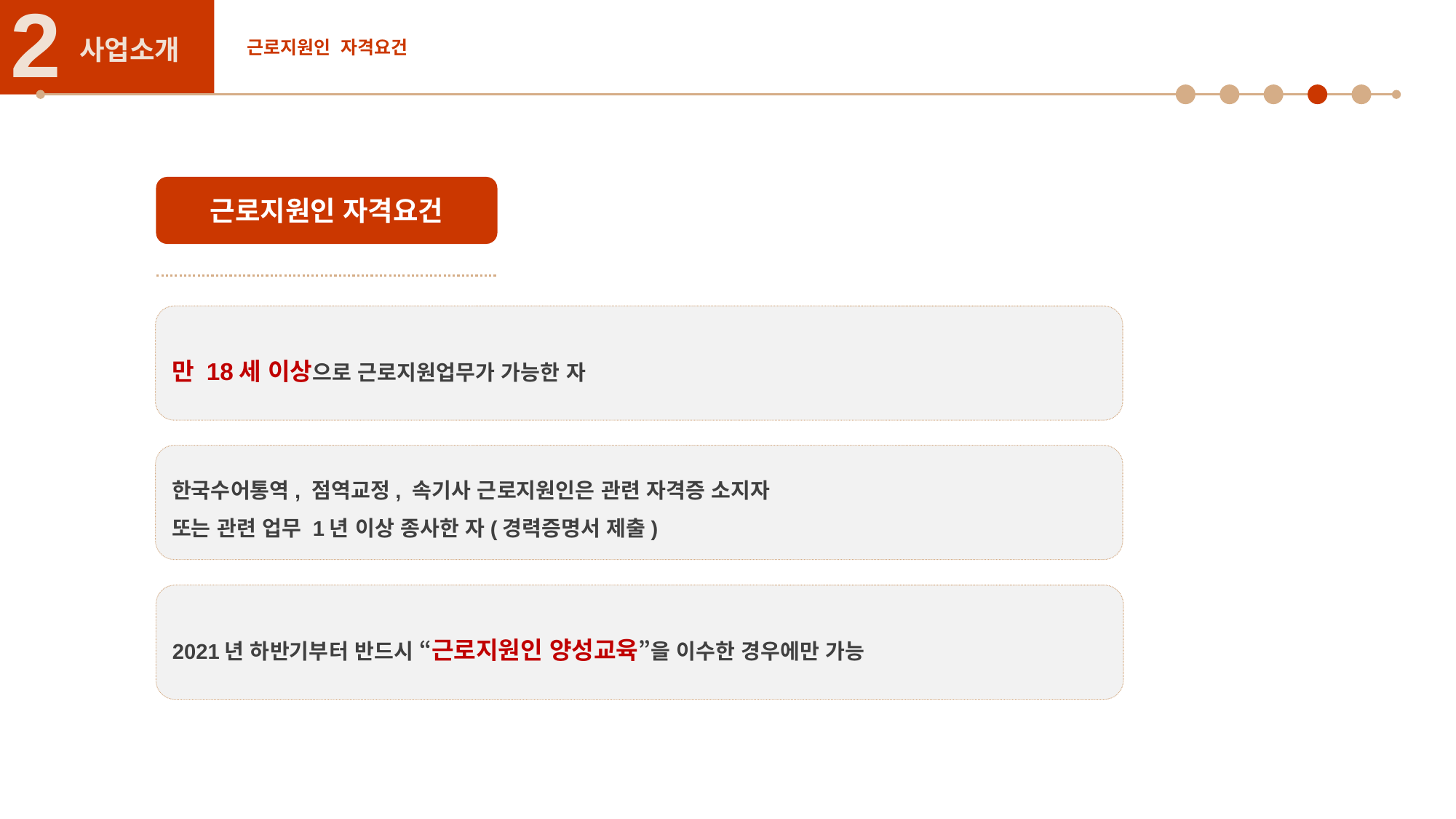

2

사업소개
근로지원인  자격요건

근로지원인 자격요건
만 18세 이상으로 근로지원업무가 가능한 자
한국수어통역, 점역교정, 속기사 근로지원인은 관련 자격증 소지자
또는 관련 업무 1년 이상 종사한 자(경력증명서 제출)
2021년 하반기부터 반드시 “근로지원인 양성교육”을 이수한 경우에만 가능